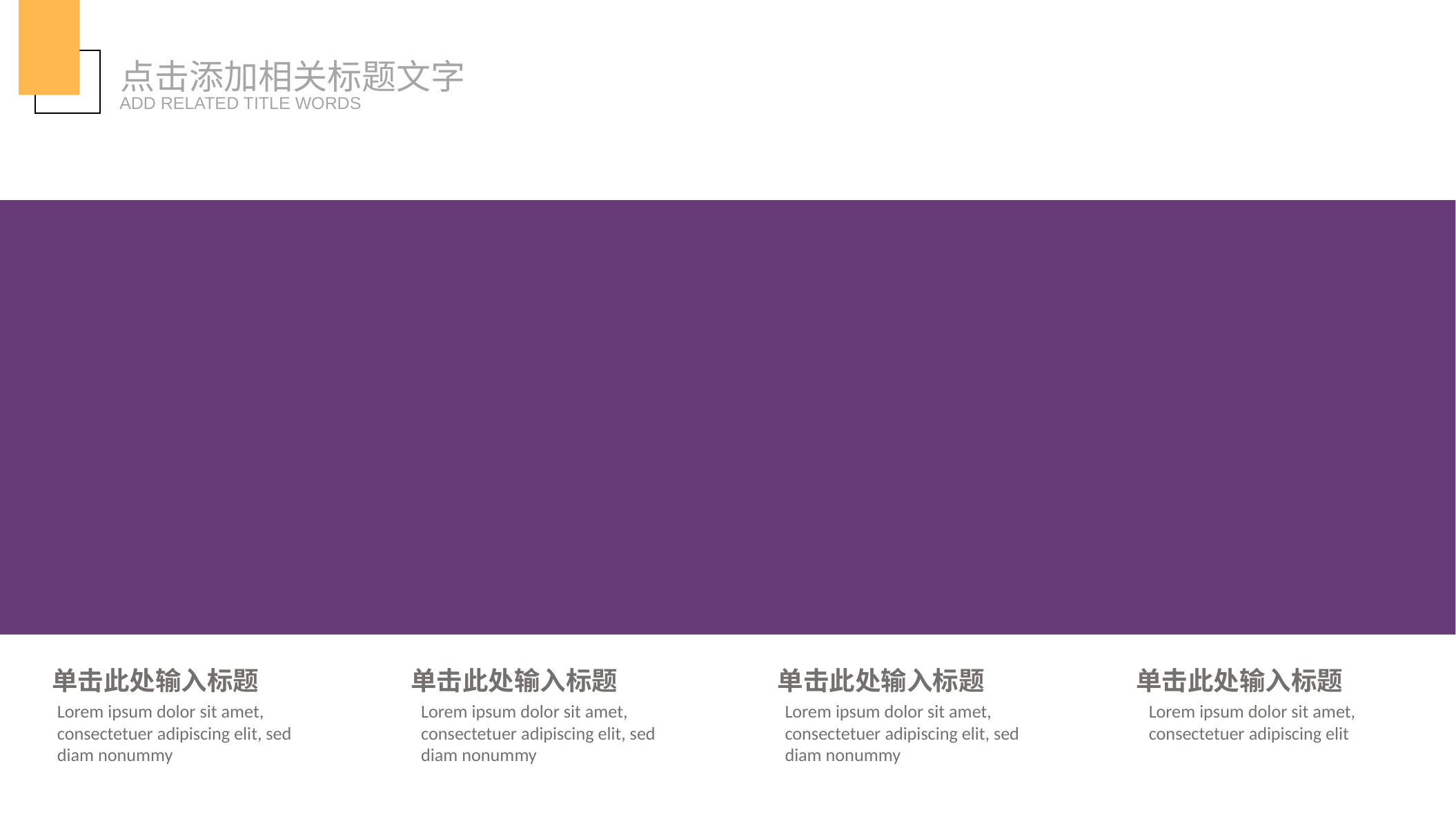

点击添加相关标题文字
ADD RELATED TITLE WORDS

单击此处输入标题
Lorem ipsum dolor sit amet, consectetuer adipiscing elit, sed diam nonummy
单击此处输入标题
Lorem ipsum dolor sit amet, consectetuer adipiscing elit, sed diam nonummy
单击此处输入标题
Lorem ipsum dolor sit amet, consectetuer adipiscing elit, sed diam nonummy
单击此处输入标题
Lorem ipsum dolor sit amet, consectetuer adipiscing elit